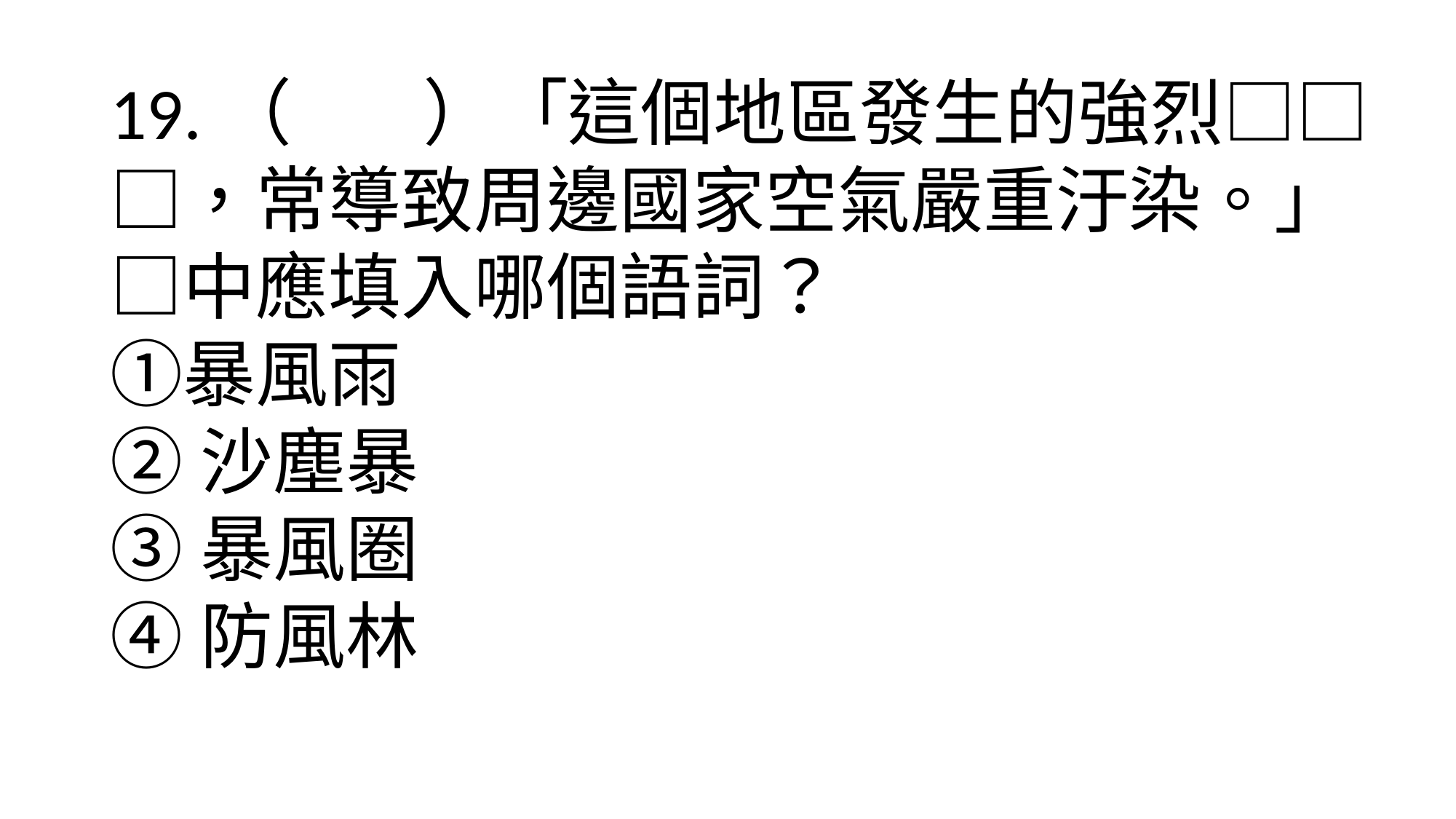

19.（        ）「這個地區發生的強烈□□□，常導致周邊國家空氣嚴重汙染。」□中應填入哪個語詞？　
①暴風雨
②沙塵暴
③暴風圈
④防風林